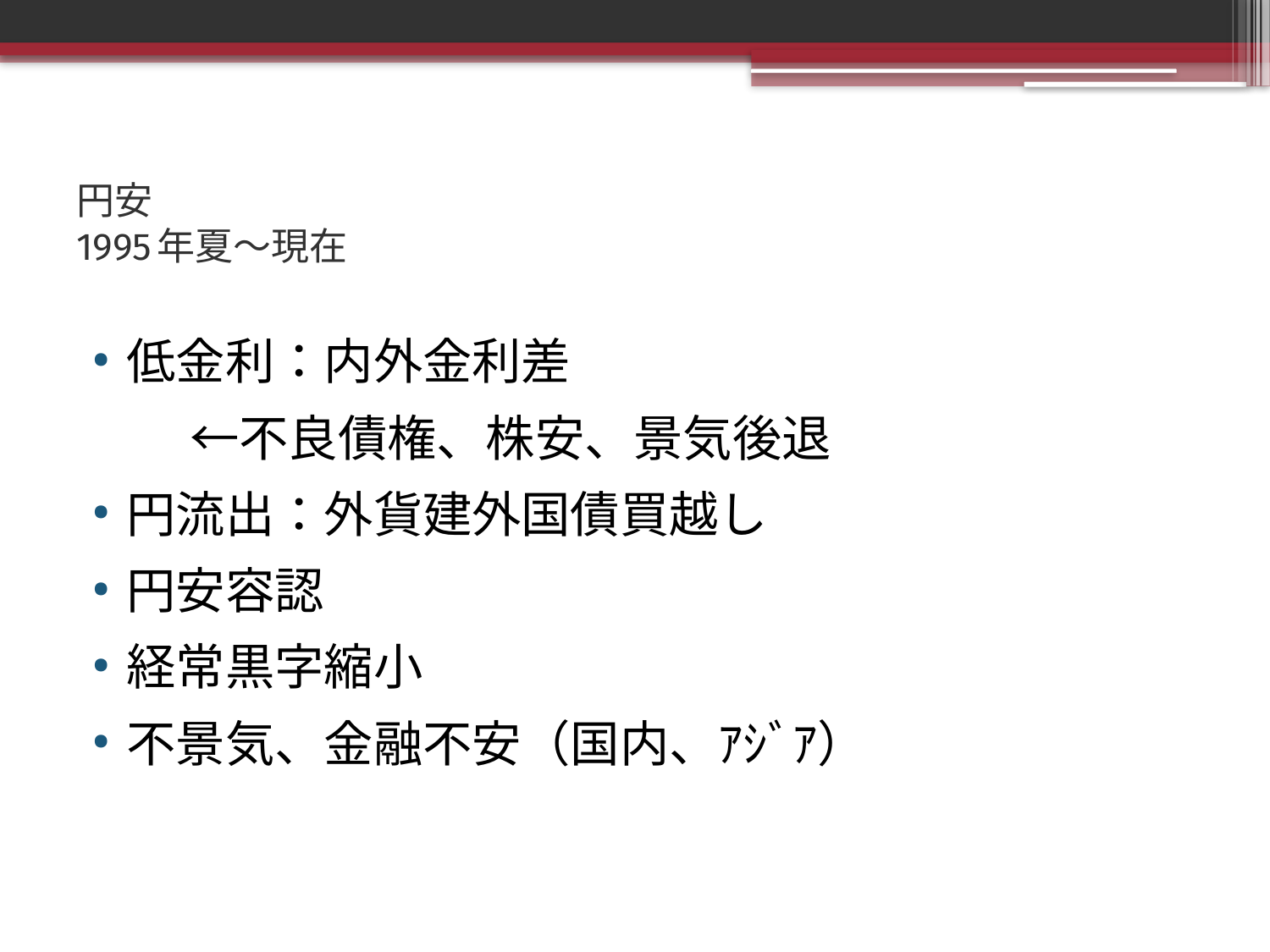

# 円安 1995年夏～現在
低金利：内外金利差
　　←不良債権、株安、景気後退
円流出：外貨建外国債買越し
円安容認
経常黒字縮小
不景気、金融不安（国内、ｱｼﾞｱ）